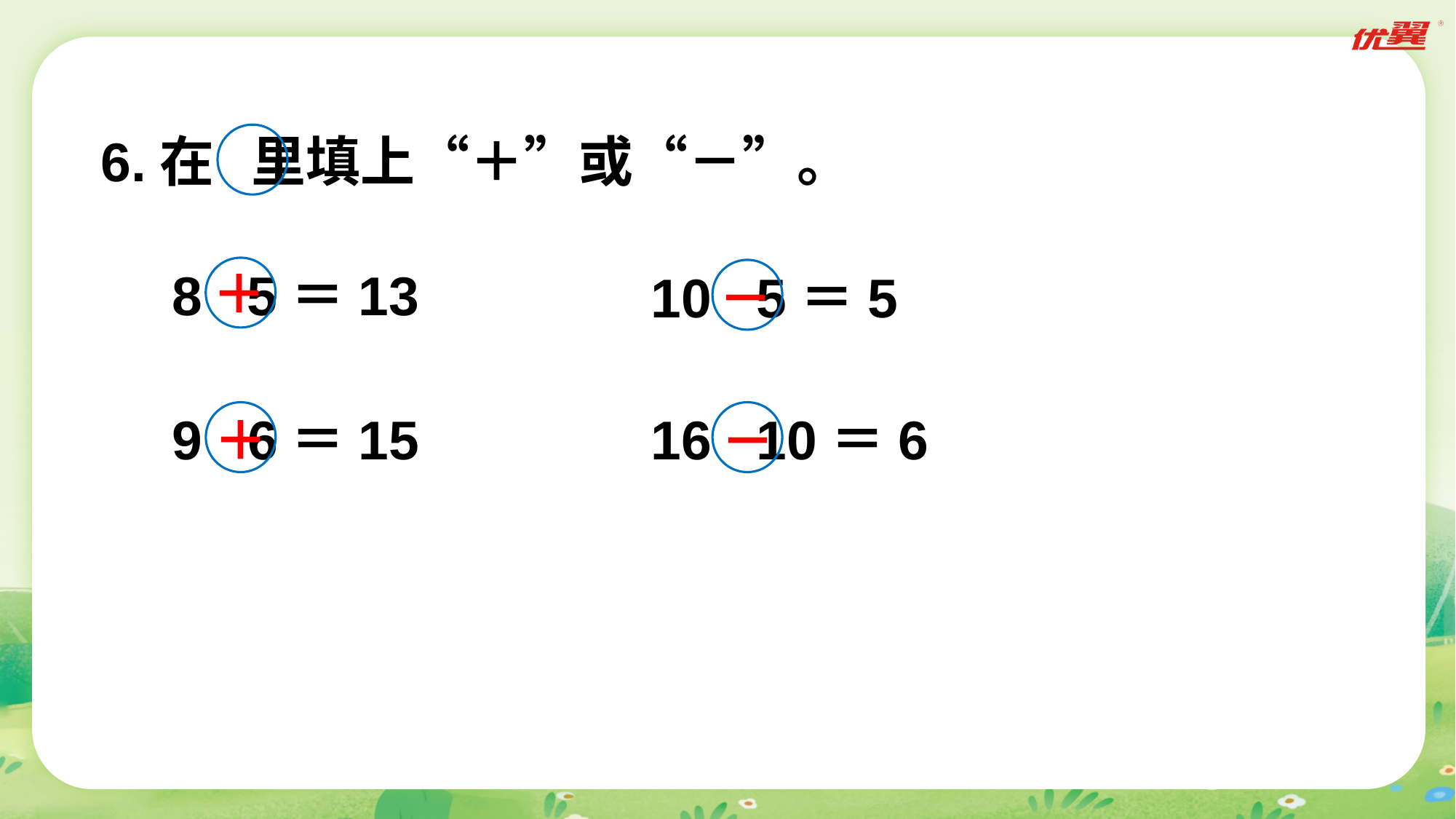

6.在   里填上“＋”或“－”。

＋
8   5＝13

10   5＝5

－
9   6＝15

16   10＝6

＋
－